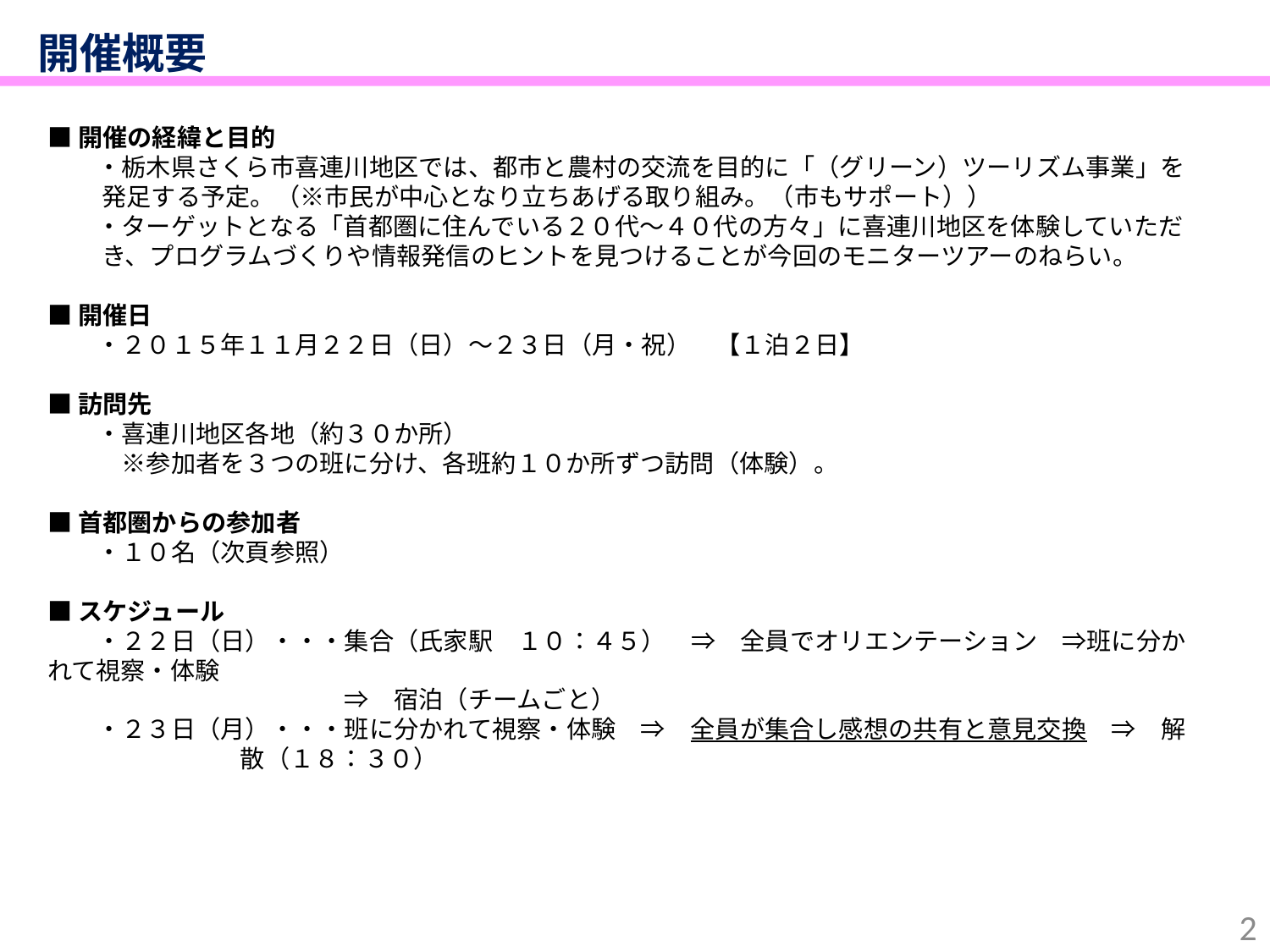

開催概要

■開催の経緯と目的
　・栃木県さくら市喜連川地区では、都市と農村の交流を目的に「（グリーン）ツーリズム事業」を発足する予定。（※市民が中心となり立ちあげる取り組み。（市もサポート））
　・ターゲットとなる「首都圏に住んでいる２０代～４０代の方々」に喜連川地区を体験していただき、プログラムづくりや情報発信のヒントを見つけることが今回のモニターツアーのねらい。

■開催日
　　・２０１５年１１月２２日（日）～２３日（月・祝）　【１泊２日】

■訪問先
　　・喜連川地区各地（約３０か所）
　　　※参加者を３つの班に分け、各班約１０か所ずつ訪問（体験）。

■首都圏からの参加者
　　・１０名（次頁参照）

■スケジュール
　　・２２日（日）・・・集合（氏家駅　１０：４５）　⇒　全員でオリエンテーション　⇒班に分かれて視察・体験
　　　　　　　　　　　　⇒　宿泊（チームごと）
　　・２３日（月）・・・班に分かれて視察・体験　⇒　全員が集合し感想の共有と意見交換　⇒　解散（１８：３０）

2